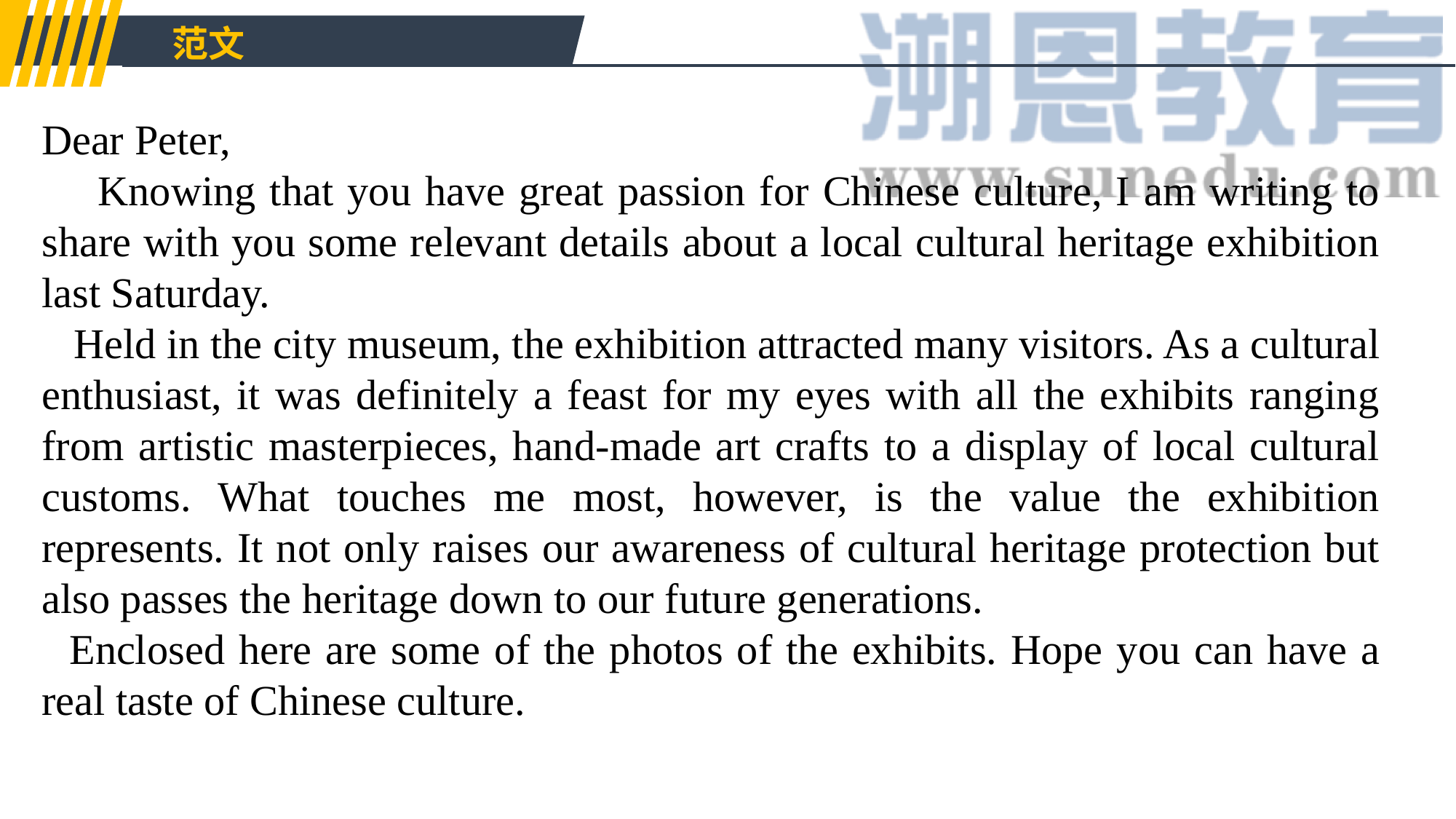

范文
Dear Peter,
    Knowing that you have great passion for Chinese culture, I am writing to share with you some relevant details about a local cultural heritage exhibition last Saturday.
   Held in the city museum, the exhibition attracted many visitors. As a cultural enthusiast, it was definitely a feast for my eyes with all the exhibits ranging from artistic masterpieces, hand-made art crafts to a display of local cultural customs. What touches me most, however, is the value the exhibition represents. It not only raises our awareness of cultural heritage protection but also passes the heritage down to our future generations.
  Enclosed here are some of the photos of the exhibits. Hope you can have a real taste of Chinese culture.